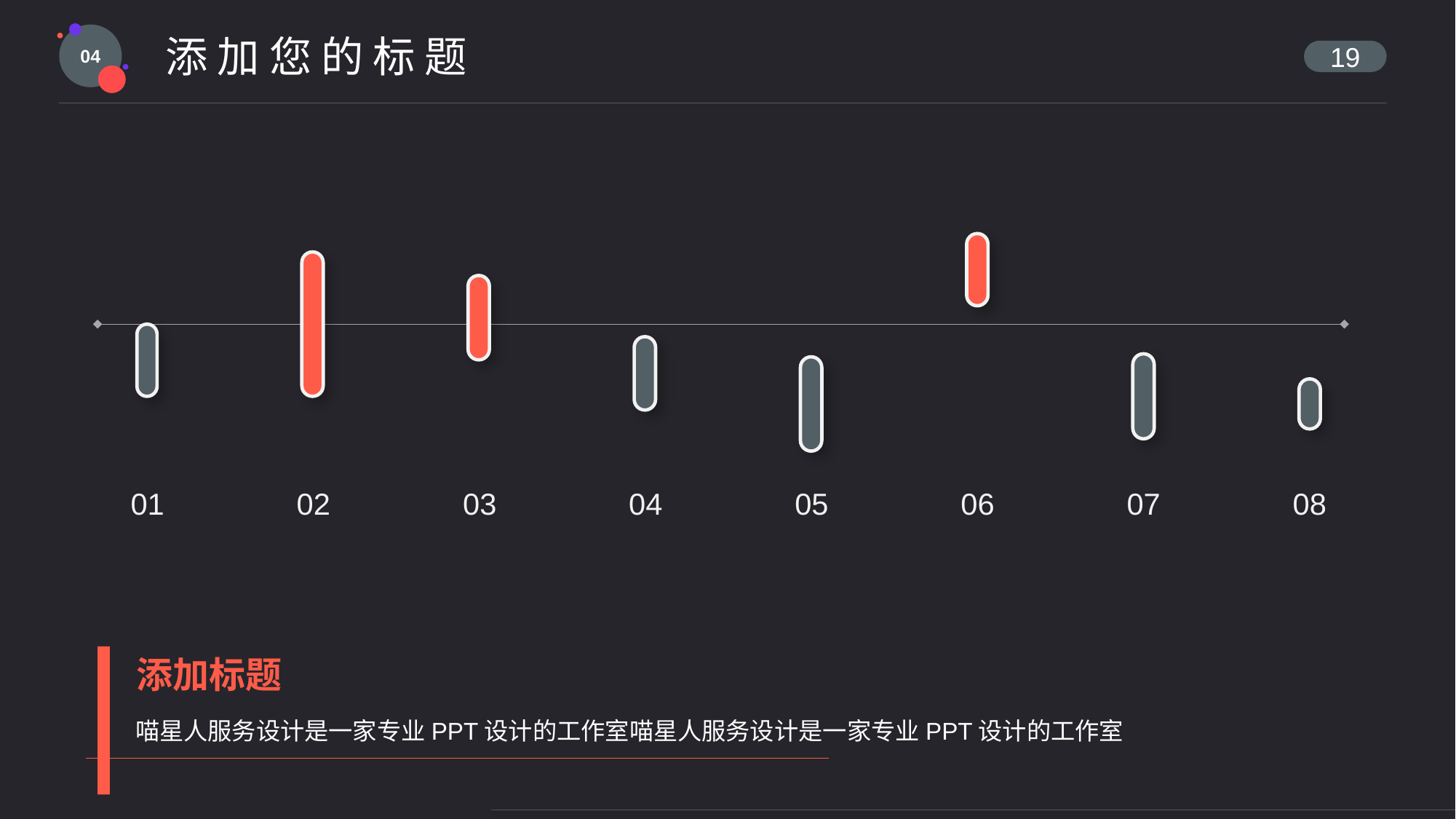

04

添 加 您 的 标 题

01
02
03
04
05
06
07
08

添加标题
喵星人服务设计是一家专业PPT设计的工作室喵星人服务设计是一家专业PPT设计的工作室